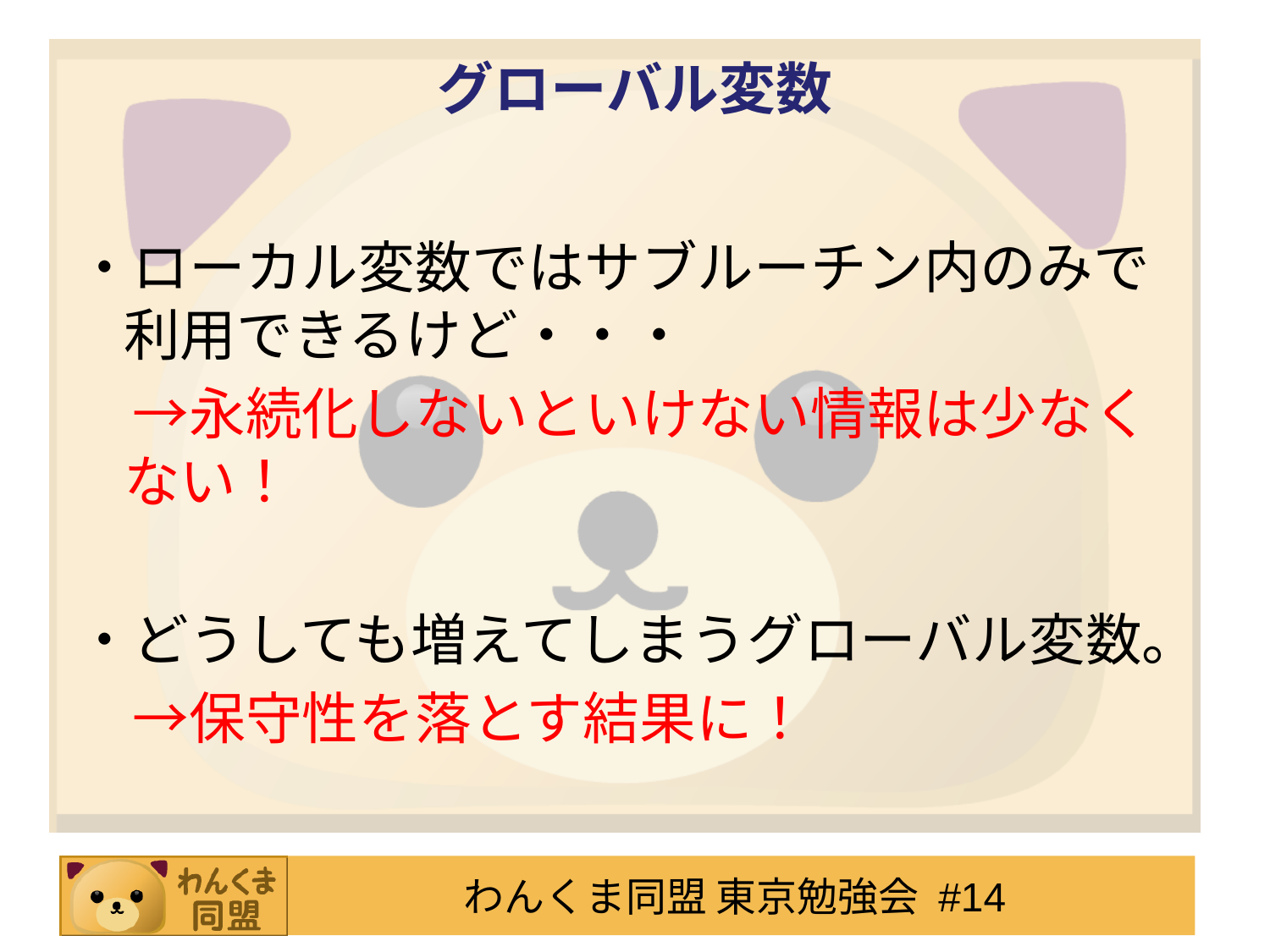

# グローバル変数

・ローカル変数ではサブルーチン内のみで利用できるけど・・・
　→永続化しないといけない情報は少なくない！

・どうしても増えてしまうグローバル変数。
　→保守性を落とす結果に！